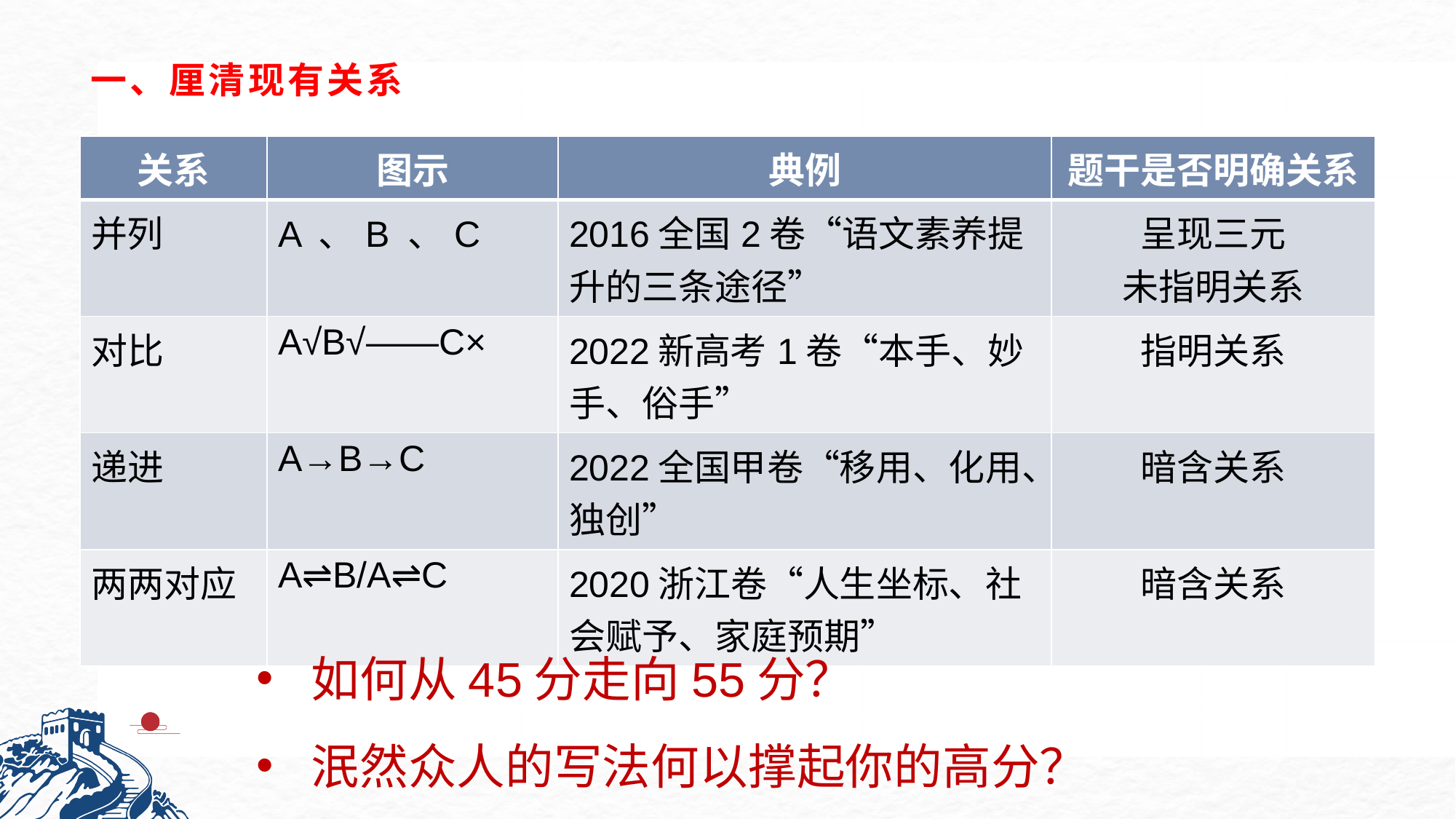

# 一、厘清现有关系
| 关系 | 图示 | 典例 | 题干是否明确关系 |
| --- | --- | --- | --- |
| 并列 | A 、B 、C | 2016全国2卷“语文素养提升的三条途径” | 呈现三元 未指明关系 |
| 对比 | A√B√——C× | 2022新高考1卷“本手、妙手、俗手” | 指明关系 |
| 递进 | A→B→C | 2022全国甲卷“移用、化用、独创” | 暗含关系 |
| 两两对应 | A⇌B/A⇌C | 2020浙江卷“人生坐标、社会赋予、家庭预期” | 暗含关系 |
如何从45分走向55分？
泯然众人的写法何以撑起你的高分？